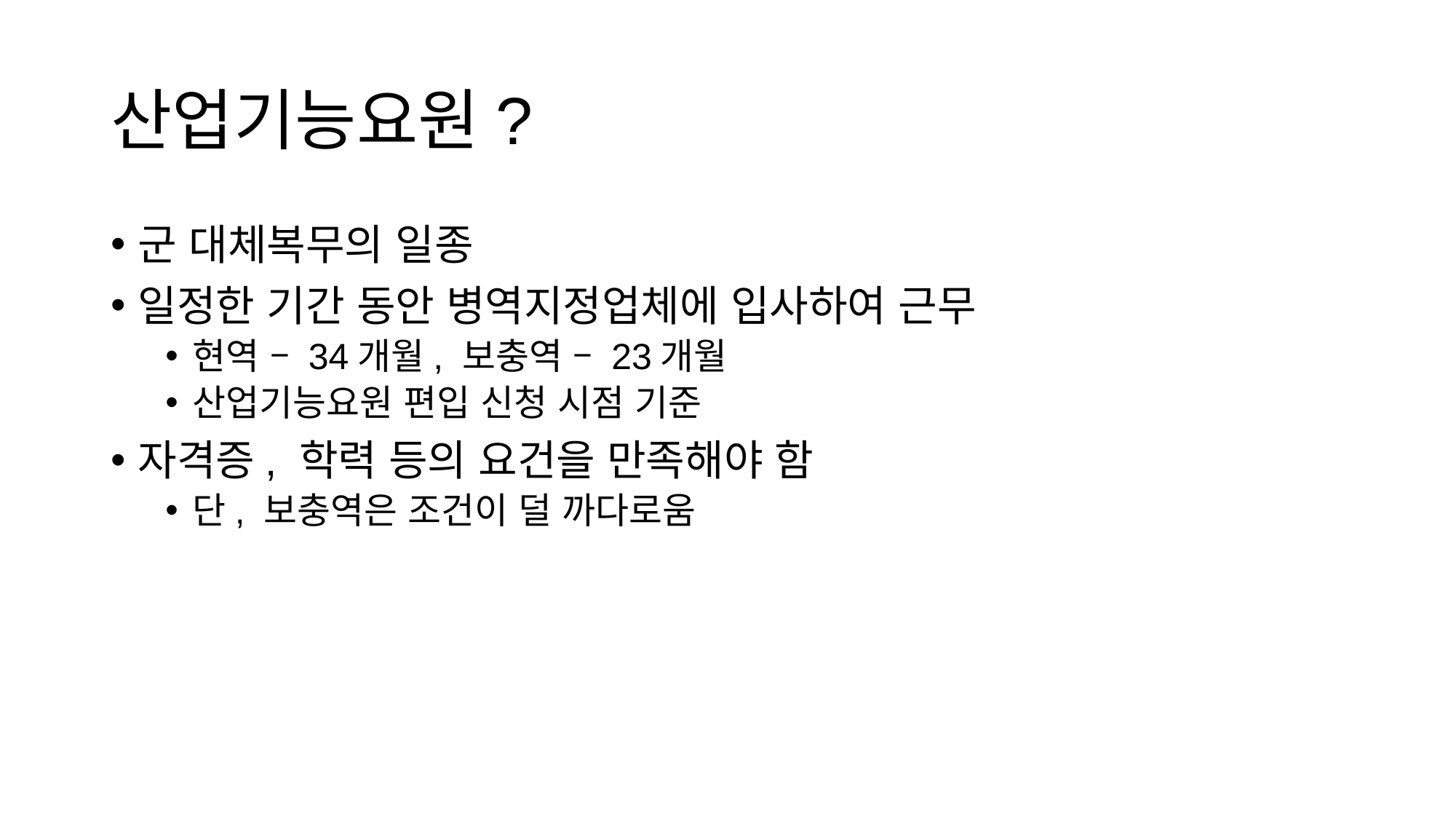

# 산업기능요원?
군 대체복무의 일종
일정한 기간 동안 병역지정업체에 입사하여 근무
현역 – 34개월, 보충역 – 23개월
산업기능요원 편입 신청 시점 기준
자격증, 학력 등의 요건을 만족해야 함
단, 보충역은 조건이 덜 까다로움